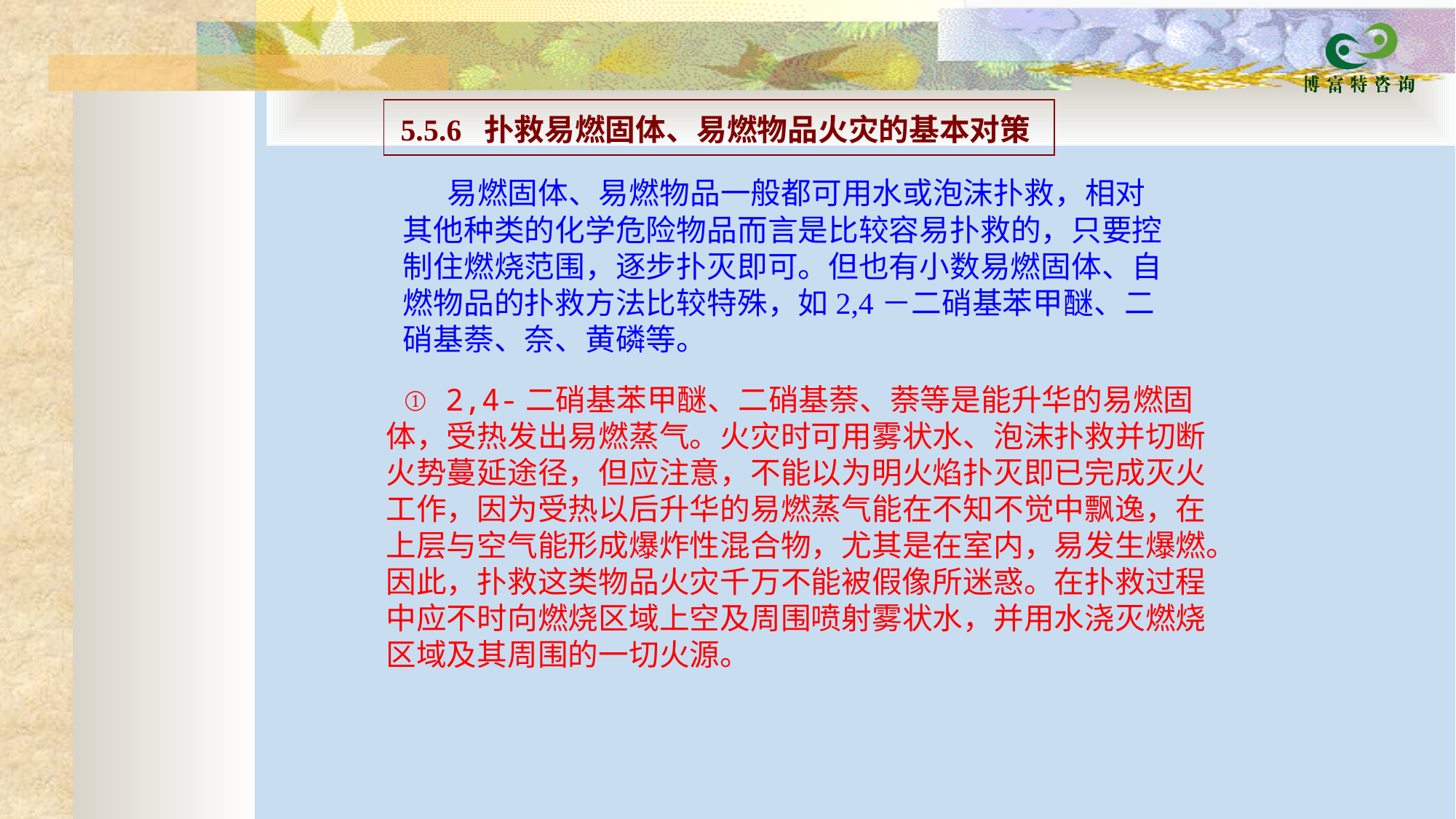

| 5.5.6 扑救易燃固体、易燃物品火灾的基本对策 |
| --- |
　  易燃固体、易燃物品一般都可用水或泡沫扑救，相对其他种类的化学危险物品而言是比较容易扑救的，只要控制住燃烧范围，逐步扑灭即可。但也有小数易燃固体、自燃物品的扑救方法比较特殊，如2,4－二硝基苯甲醚、二硝基萘、奈、黄磷等。
 ① 2,4-二硝基苯甲醚、二硝基萘、萘等是能升华的易燃固体，受热发出易燃蒸气。火灾时可用雾状水、泡沫扑救并切断火势蔓延途径，但应注意，不能以为明火焰扑灭即已完成灭火工作，因为受热以后升华的易燃蒸气能在不知不觉中飘逸，在上层与空气能形成爆炸性混合物，尤其是在室内，易发生爆燃。因此，扑救这类物品火灾千万不能被假像所迷惑。在扑救过程中应不时向燃烧区域上空及周围喷射雾状水，并用水浇灭燃烧区域及其周围的一切火源。